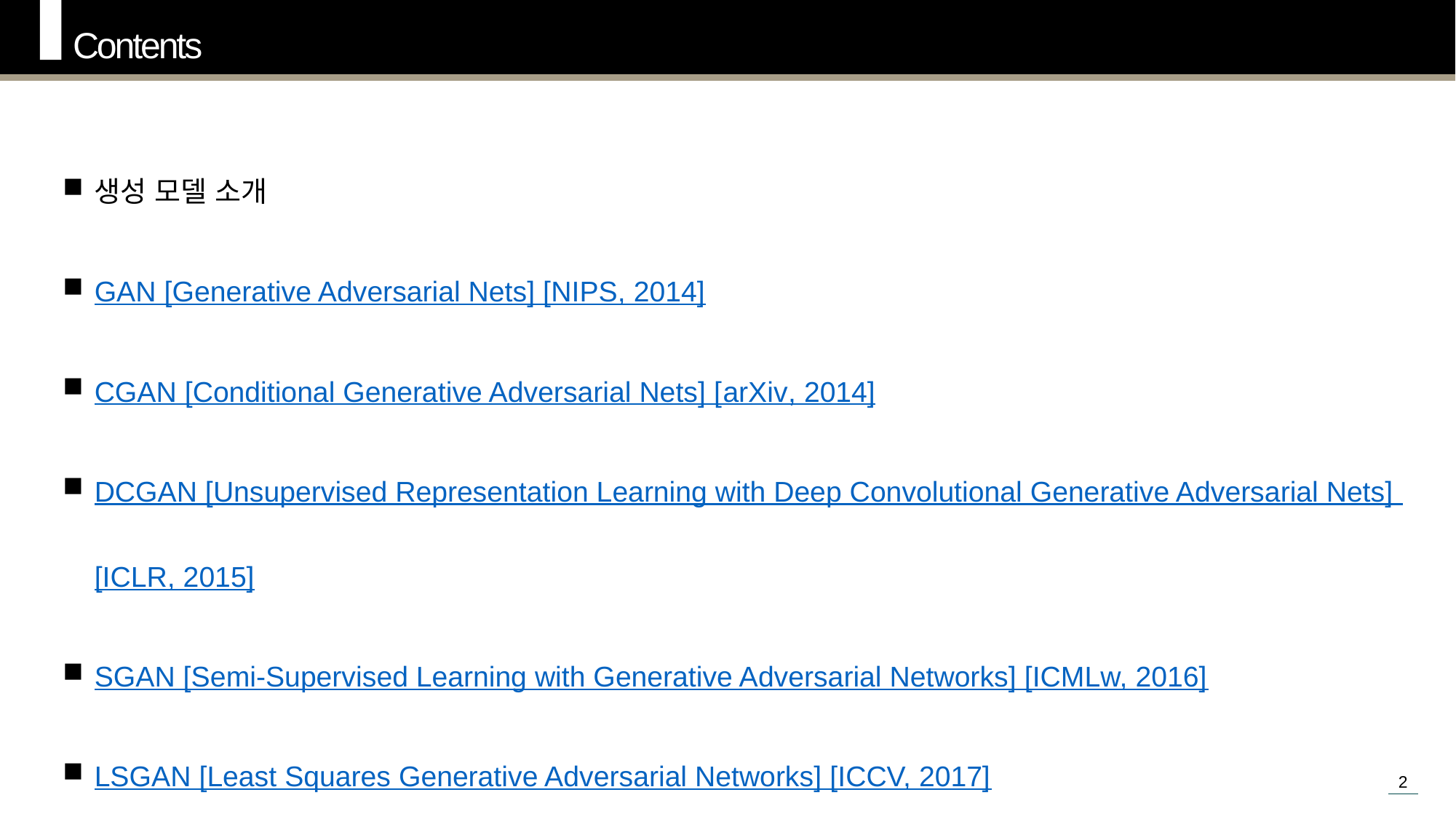

Contents
생성 모델 소개
GAN [Generative Adversarial Nets] [NIPS, 2014]
CGAN [Conditional Generative Adversarial Nets] [arXiv, 2014]
DCGAN [Unsupervised Representation Learning with Deep Convolutional Generative Adversarial Nets]
[ICLR, 2015]
SGAN [Semi-Supervised Learning with Generative Adversarial Networks] [ICMLw, 2016]
LSGAN [Least Squares Generative Adversarial Networks] [ICCV, 2017]